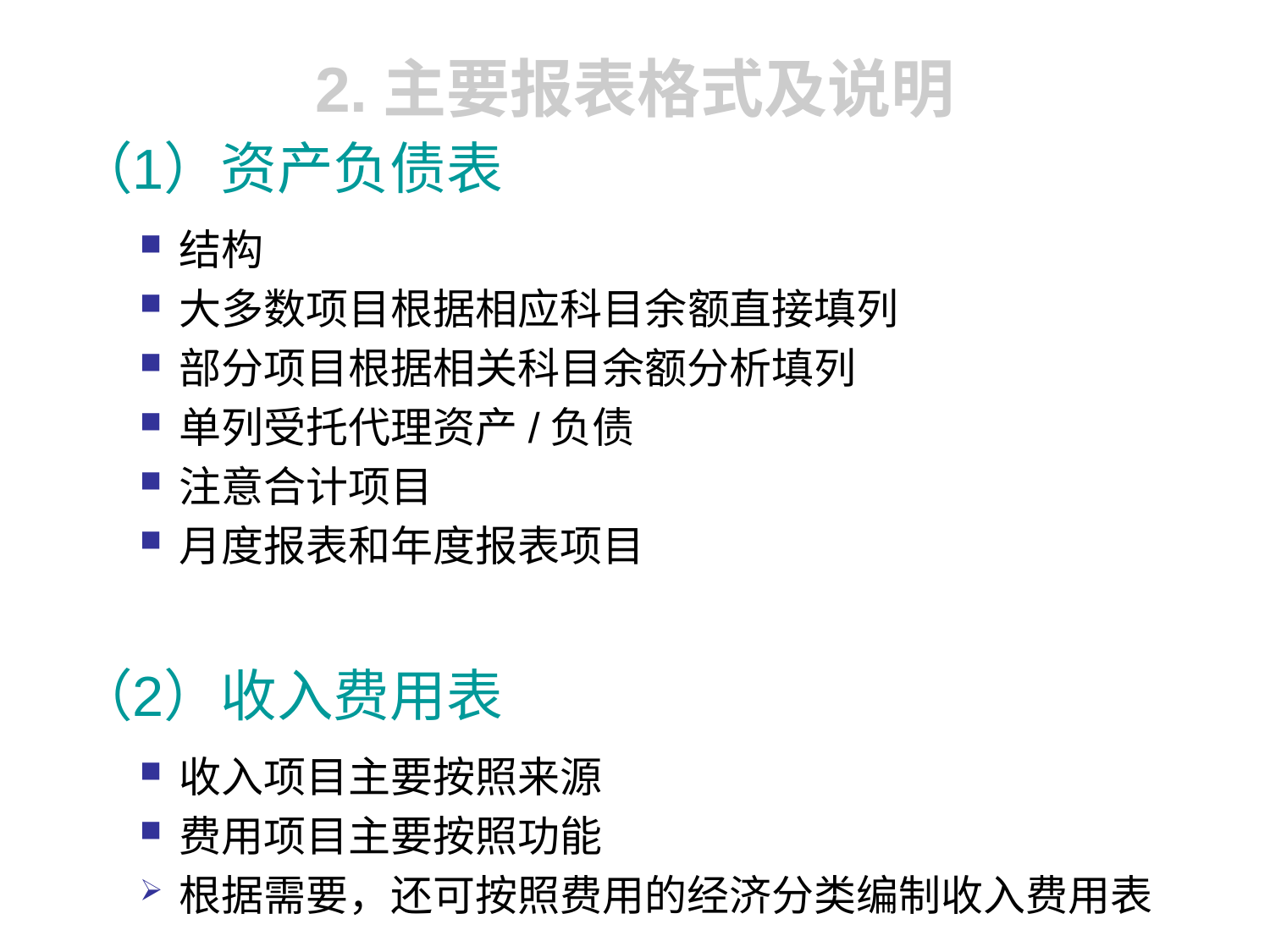

# 2.主要报表格式及说明
（1）资产负债表
结构
大多数项目根据相应科目余额直接填列
部分项目根据相关科目余额分析填列
单列受托代理资产/负债
注意合计项目
月度报表和年度报表项目

（2）收入费用表
收入项目主要按照来源
费用项目主要按照功能
根据需要，还可按照费用的经济分类编制收入费用表

197